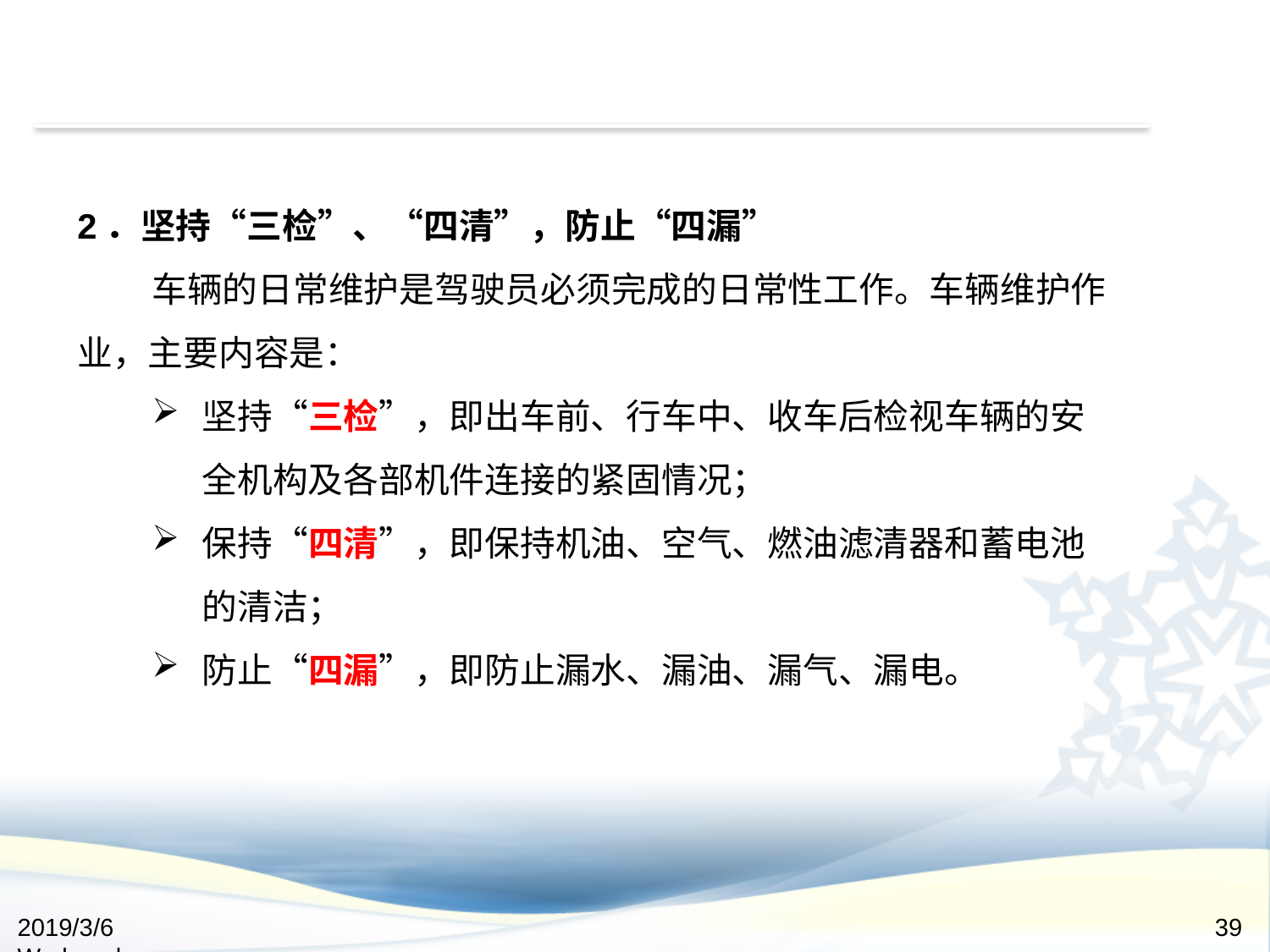

2．坚持“三检”、“四清”，防止“四漏”
车辆的日常维护是驾驶员必须完成的日常性工作。车辆维护作业，主要内容是：
坚持“三检”，即出车前、行车中、收车后检视车辆的安全机构及各部机件连接的紧固情况；
保持“四清”，即保持机油、空气、燃油滤清器和蓄电池的清洁；
防止“四漏”，即防止漏水、漏油、漏气、漏电。